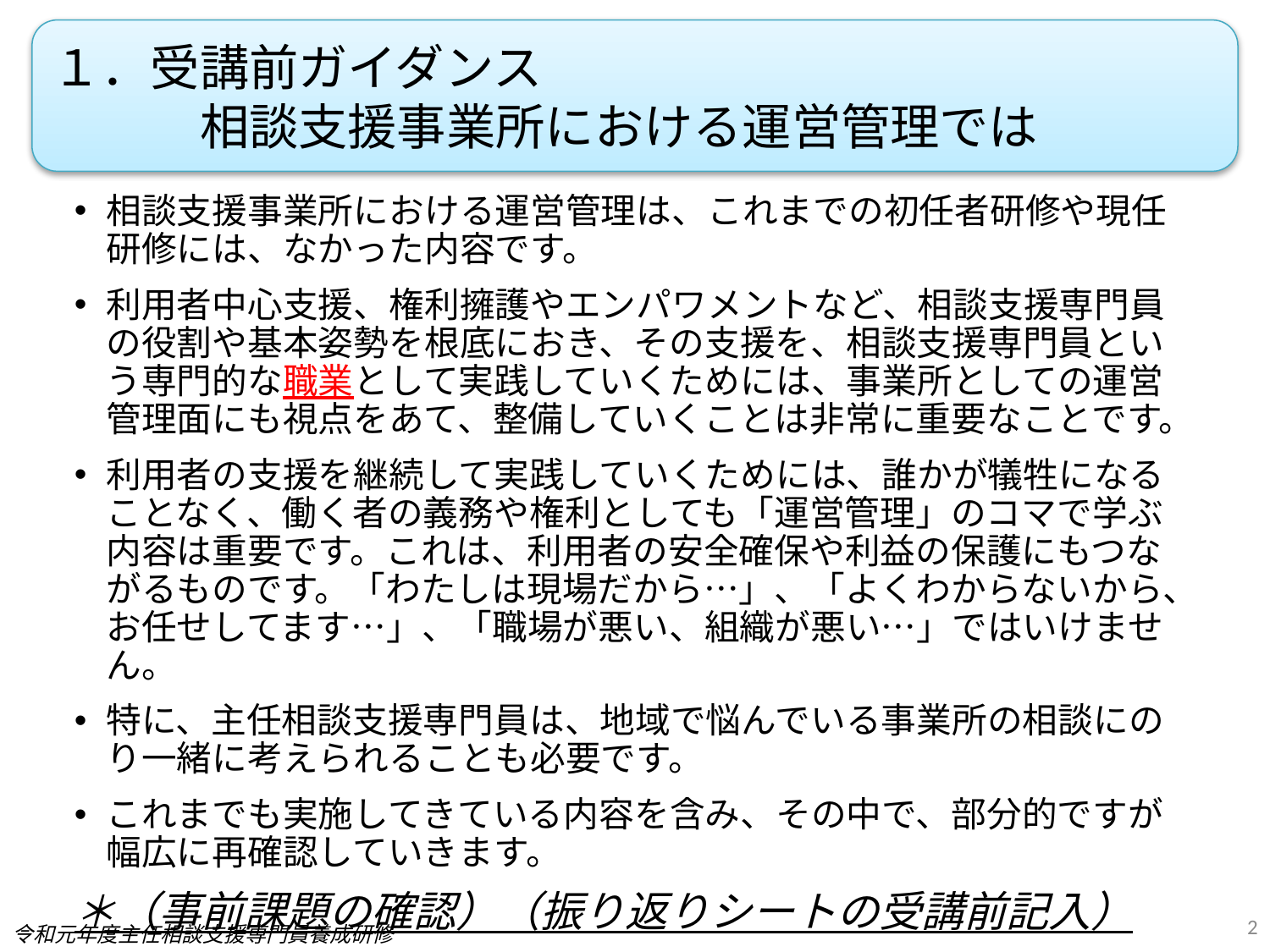

１．受講前ガイダンス
　　　相談支援事業所における運営管理では
相談支援事業所における運営管理は、これまでの初任者研修や現任研修には、なかった内容です。
利用者中心支援、権利擁護やエンパワメントなど、相談支援専門員の役割や基本姿勢を根底におき、その支援を、相談支援専門員という専門的な職業として実践していくためには、事業所としての運営管理面にも視点をあて、整備していくことは非常に重要なことです。
利用者の支援を継続して実践していくためには、誰かが犠牲になることなく、働く者の義務や権利としても「運営管理」のコマで学ぶ内容は重要です。これは、利用者の安全確保や利益の保護にもつながるものです。「わたしは現場だから…」、「よくわからないから、お任せしてます…」、「職場が悪い、組織が悪い…」ではいけません。
特に、主任相談支援専門員は、地域で悩んでいる事業所の相談にのり一緒に考えられることも必要です。
これまでも実施してきている内容を含み、その中で、部分的ですが幅広に再確認していきます。
＊（事前課題の確認）（振り返りシートの受講前記入）
2
令和元年度主任相談支援専門員養成研修